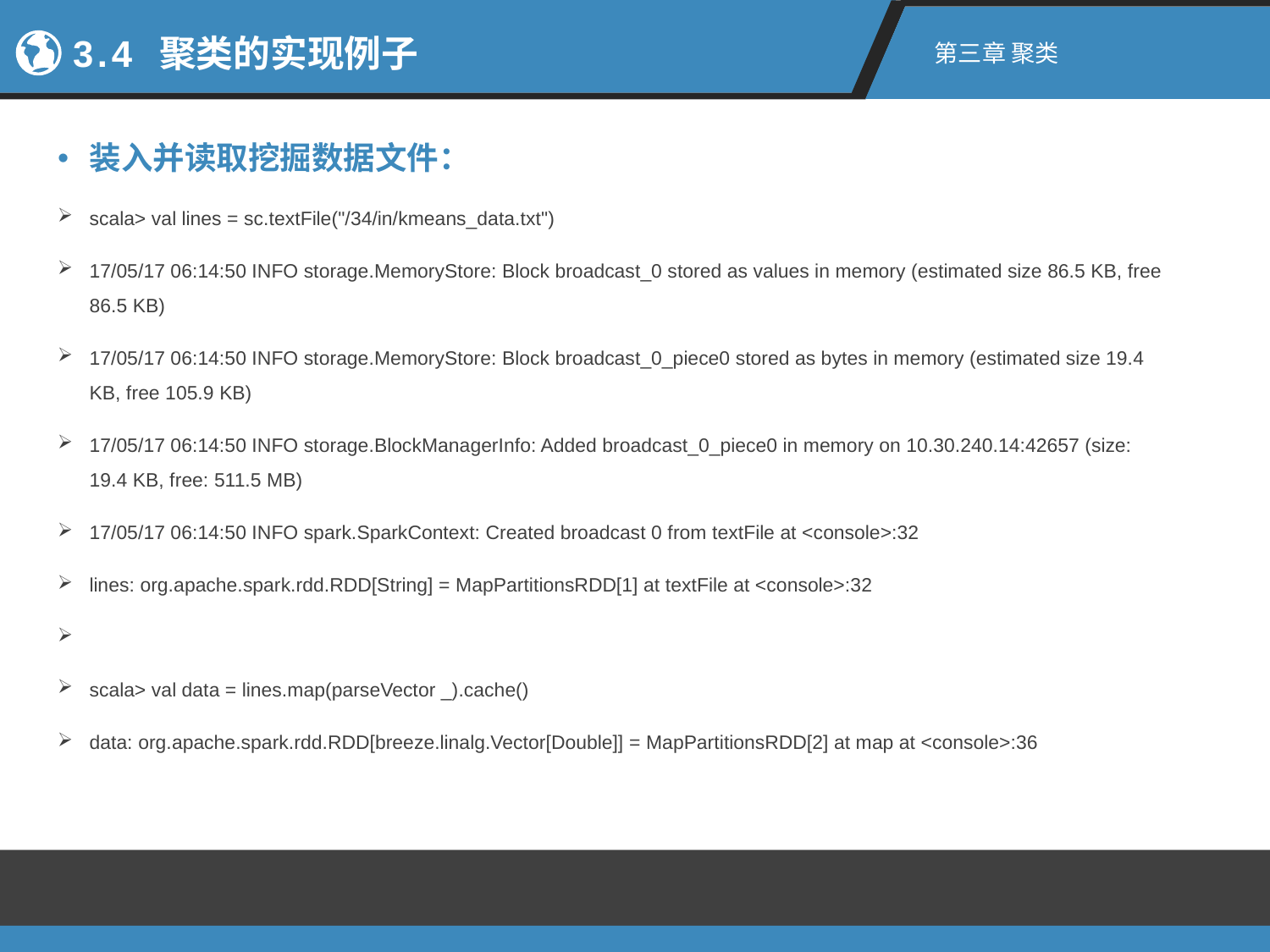

3.4 聚类的实现例子

第三章 聚类
装入并读取挖掘数据文件：
scala> val lines = sc.textFile("/34/in/kmeans_data.txt")
17/05/17 06:14:50 INFO storage.MemoryStore: Block broadcast_0 stored as values in memory (estimated size 86.5 KB, free 86.5 KB)
17/05/17 06:14:50 INFO storage.MemoryStore: Block broadcast_0_piece0 stored as bytes in memory (estimated size 19.4 KB, free 105.9 KB)
17/05/17 06:14:50 INFO storage.BlockManagerInfo: Added broadcast_0_piece0 in memory on 10.30.240.14:42657 (size: 19.4 KB, free: 511.5 MB)
17/05/17 06:14:50 INFO spark.SparkContext: Created broadcast 0 from textFile at <console>:32
lines: org.apache.spark.rdd.RDD[String] = MapPartitionsRDD[1] at textFile at <console>:32

scala> val data = lines.map(parseVector _).cache()
data: org.apache.spark.rdd.RDD[breeze.linalg.Vector[Double]] = MapPartitionsRDD[2] at map at <console>:36